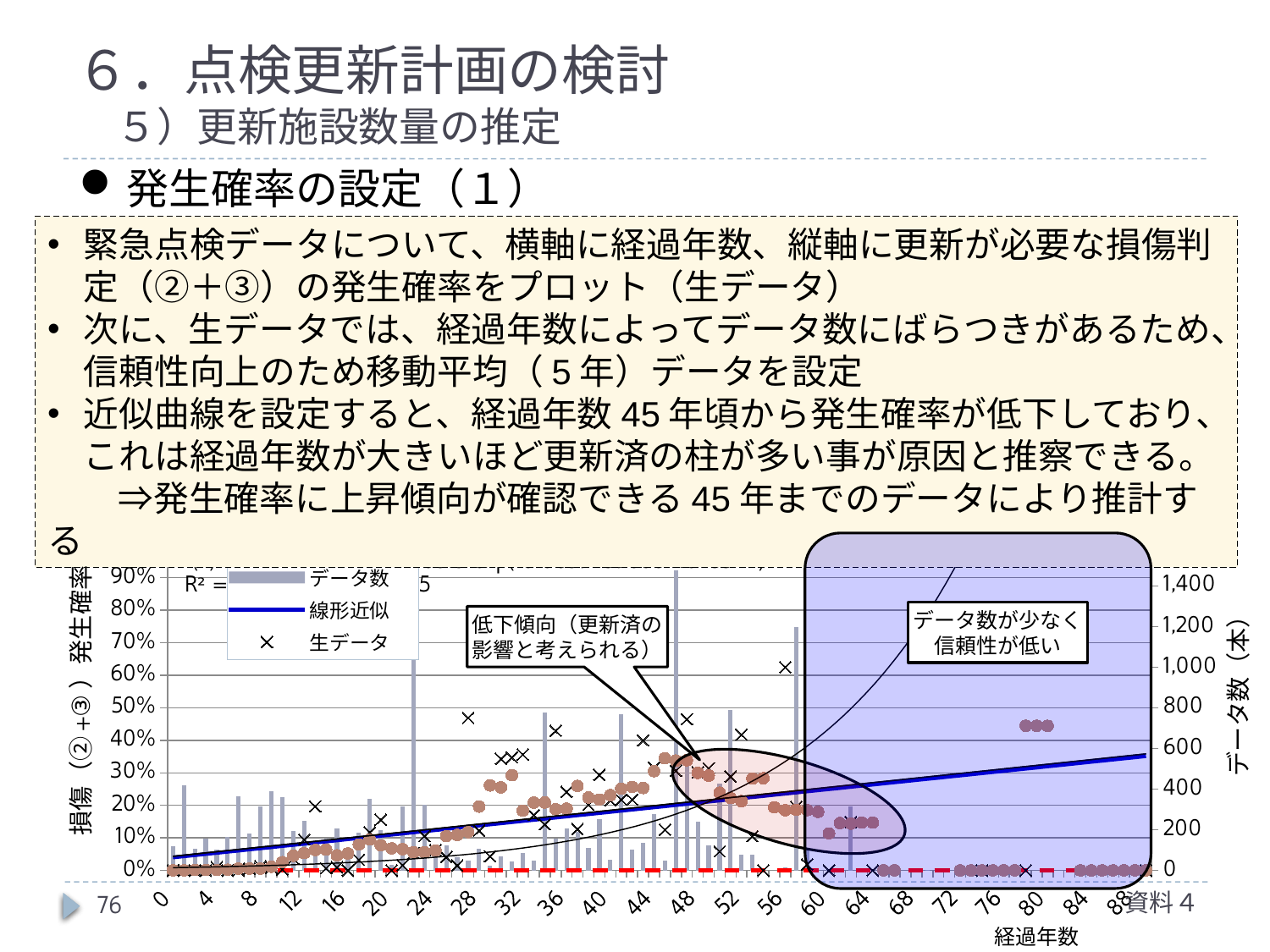

# ６．点検更新計画の検討 　５）更新施設数量の推定
発生確率の設定（１）
緊急点検データについて、横軸に経過年数、縦軸に更新が必要な損傷判定（②＋③）の発生確率をプロット（生データ）
次に、生データでは、経過年数によってデータ数にばらつきがあるため、信頼性向上のため移動平均（5年）データを設定
近似曲線を設定すると、経過年数45年頃から発生確率が低下しており、これは経過年数が大きいほど更新済の柱が多い事が原因と推察できる。
　　⇒発生確率に上昇傾向が確認できる45年までのデータにより推計する

### Chart

| Category | データ数 | 生データ | 移動平均 |  |  |
|---|---|---|---|---|---|
データ数が少なく
信頼性が低い
低下傾向（更新済の
影響と考えられる）
データ数（本）
損傷（②+③）発生確率

資料４
76
経過年数